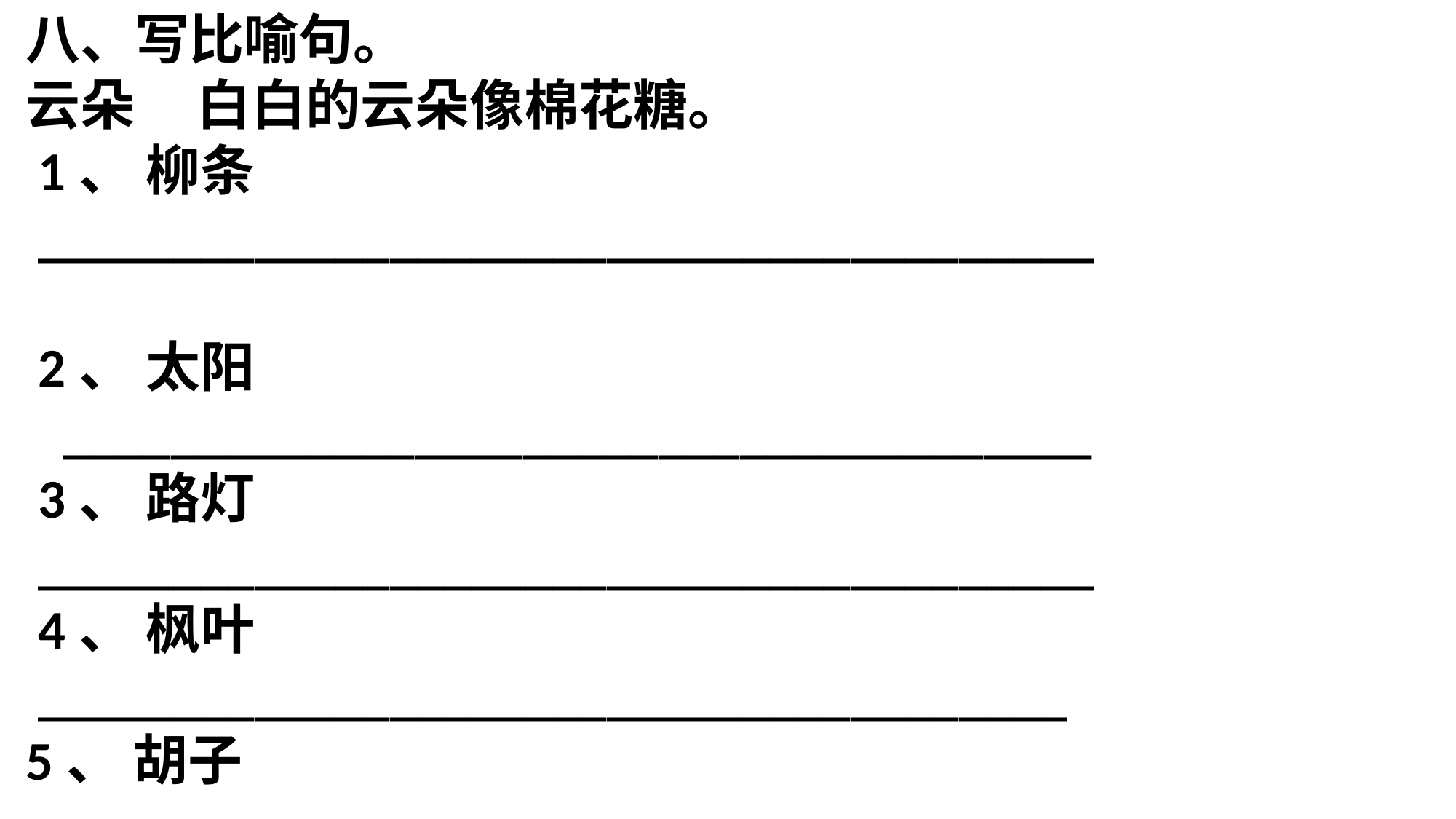

八、写比喻句。
云朵     白白的云朵像棉花糖。
 1、 柳条
 _______________________________________
 2、 太阳
   ______________________________________
 3、 路灯
 _______________________________________
 4、 枫叶
 ______________________________________
5、 胡子
______________________________________